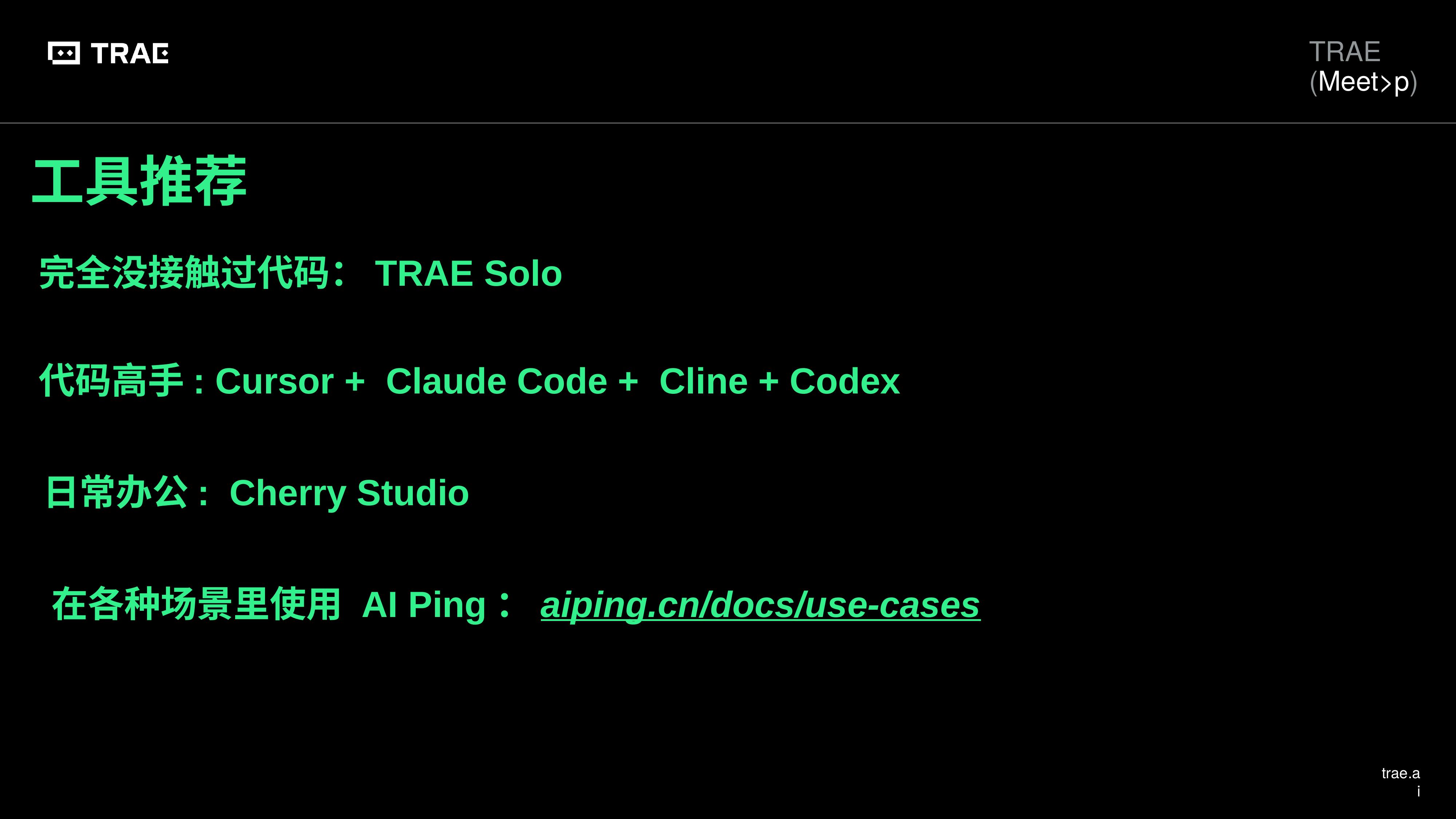

工具推荐
完全没接触过代码：TRAE Solo
代码高手: Cursor +  Claude Code +  Cline + Codex
日常办公:  Cherry Studio
在各种场景里使用 AI Ping：aiping.cn/docs/use-cases